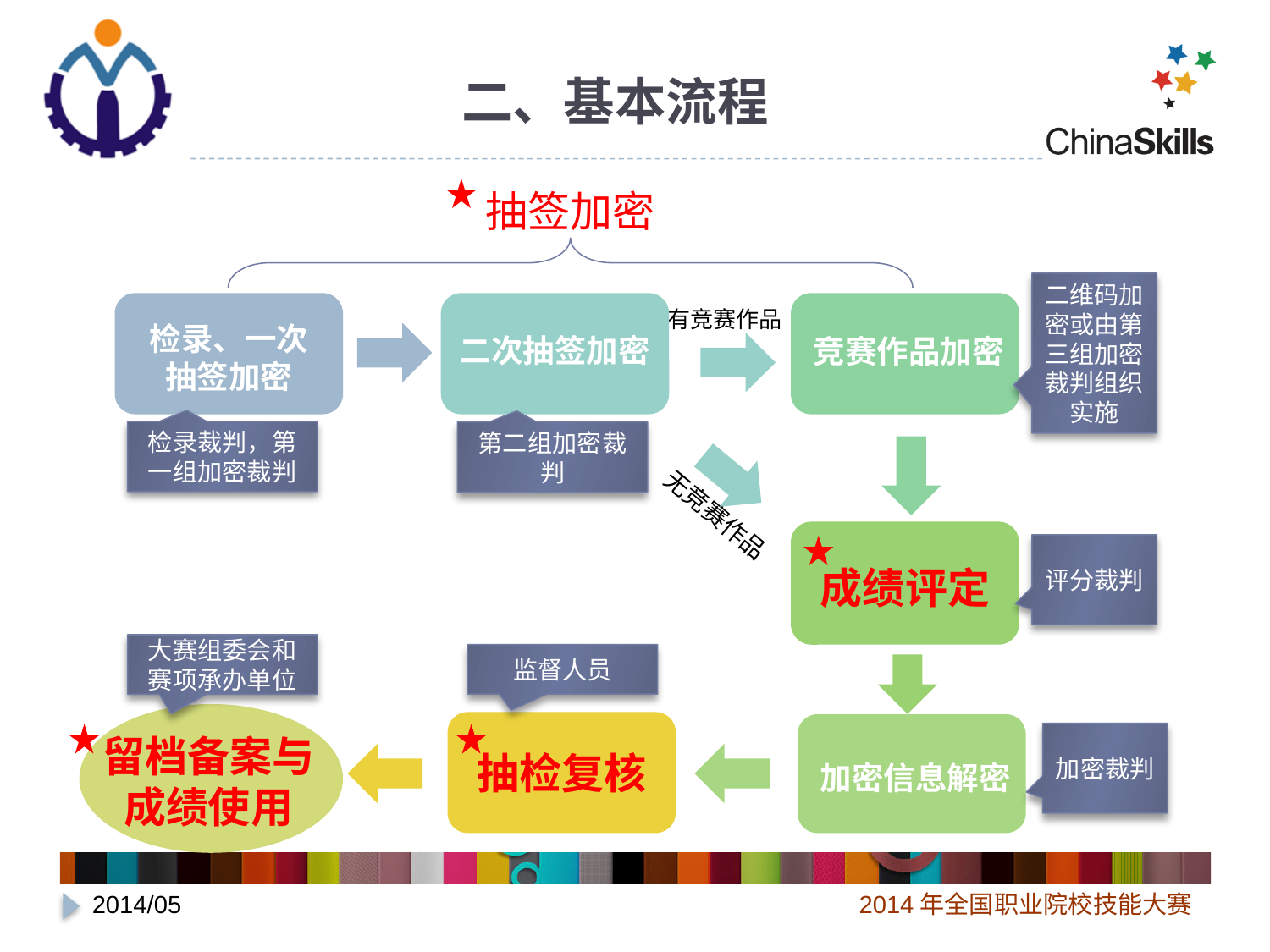

# 二、基本流程

抽签加密
二维码加密或由第三组加密裁判组织实施

检录、一次抽签加密

二次抽签加密

竞赛作品加密
有竞赛作品

检录裁判，第一组加密裁判
第二组加密裁判

无竞赛作品

成绩评定
评分裁判

大赛组委会和赛项承办单位
监督人员

抽检复核

加密裁判

留档备案与成绩使用

加密信息解密
2014/05
2014年全国职业院校技能大赛